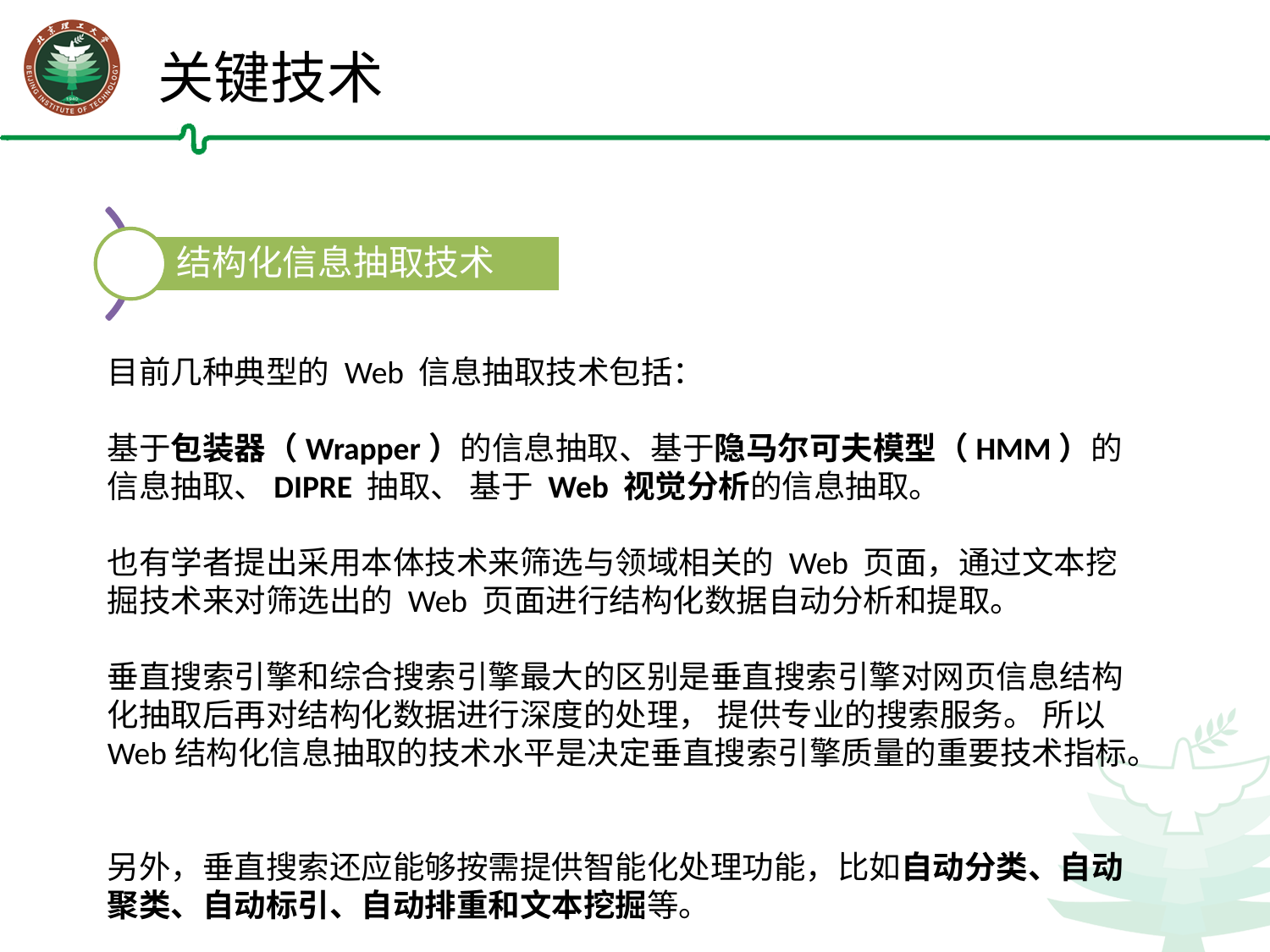

关键技术
结构化信息抽取技术
目前几种典型的 Web 信息抽取技术包括：

基于包装器（Wrapper）的信息抽取、基于隐马尔可夫模型（HMM）的信息抽取、DIPRE 抽取、 基于 Web 视觉分析的信息抽取。

也有学者提出采用本体技术来筛选与领域相关的 Web 页面，通过文本挖掘技术来对筛选出的 Web 页面进行结构化数据自动分析和提取。

垂直搜索引擎和综合搜索引擎最大的区别是垂直搜索引擎对网页信息结构化抽取后再对结构化数据进行深度的处理， 提供专业的搜索服务。 所以 Web结构化信息抽取的技术水平是决定垂直搜索引擎质量的重要技术指标。

另外，垂直搜索还应能够按需提供智能化处理功能，比如自动分类、自动聚类、自动标引、自动排重和文本挖掘等。